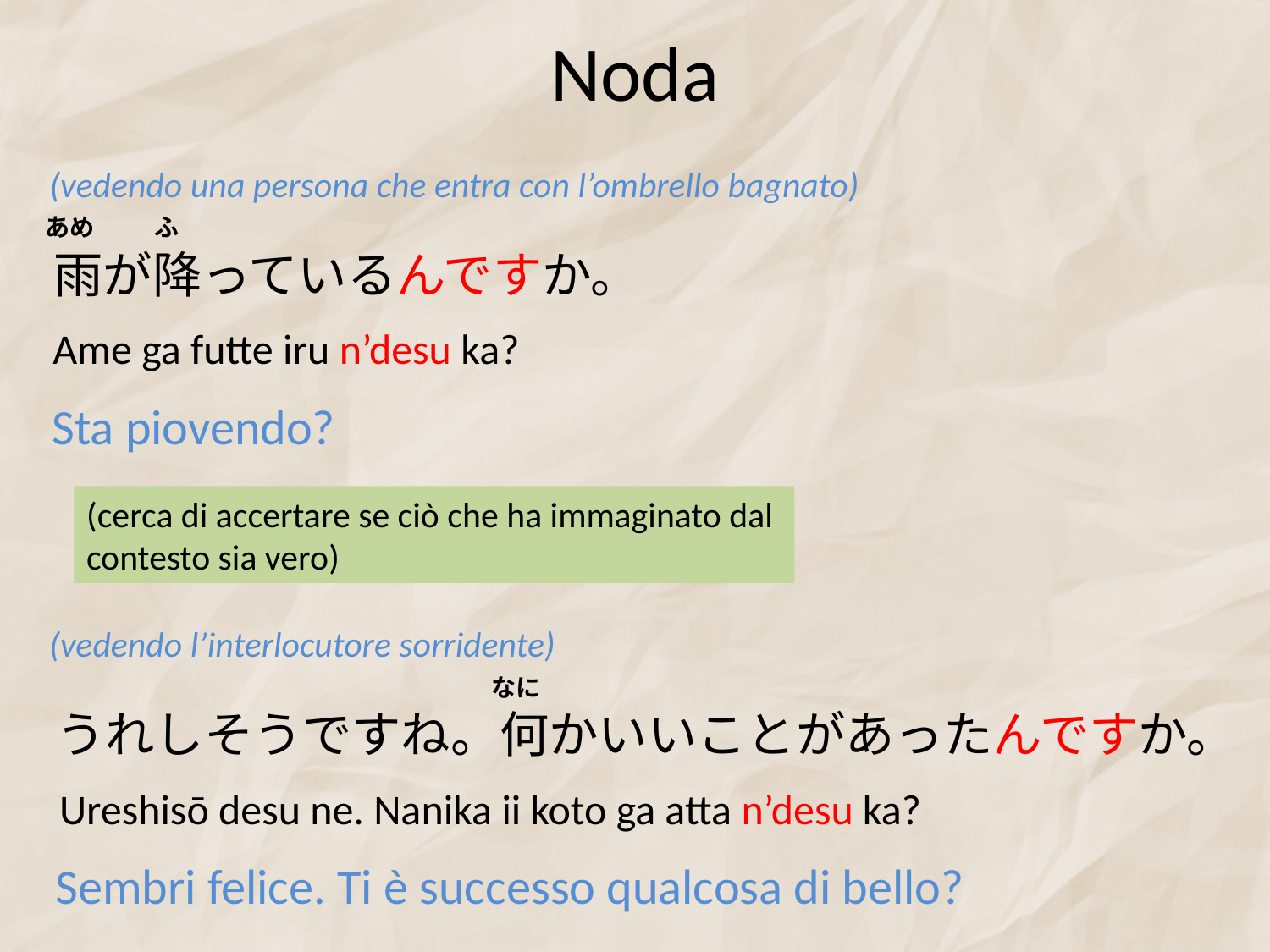

# Noda
(vedendo una persona che entra con l’ombrello bagnato)
あめ
ふ
雨が降っているんですか。
Ame ga futte iru n’desu ka?
Sta piovendo?
(cerca di accertare se ciò che ha immaginato dal contesto sia vero)
(vedendo l’interlocutore sorridente)
なに
うれしそうですね。何かいいことがあったんですか。
Ureshisō desu ne. Nanika ii koto ga atta n’desu ka?
Sembri felice. Ti è successo qualcosa di bello?